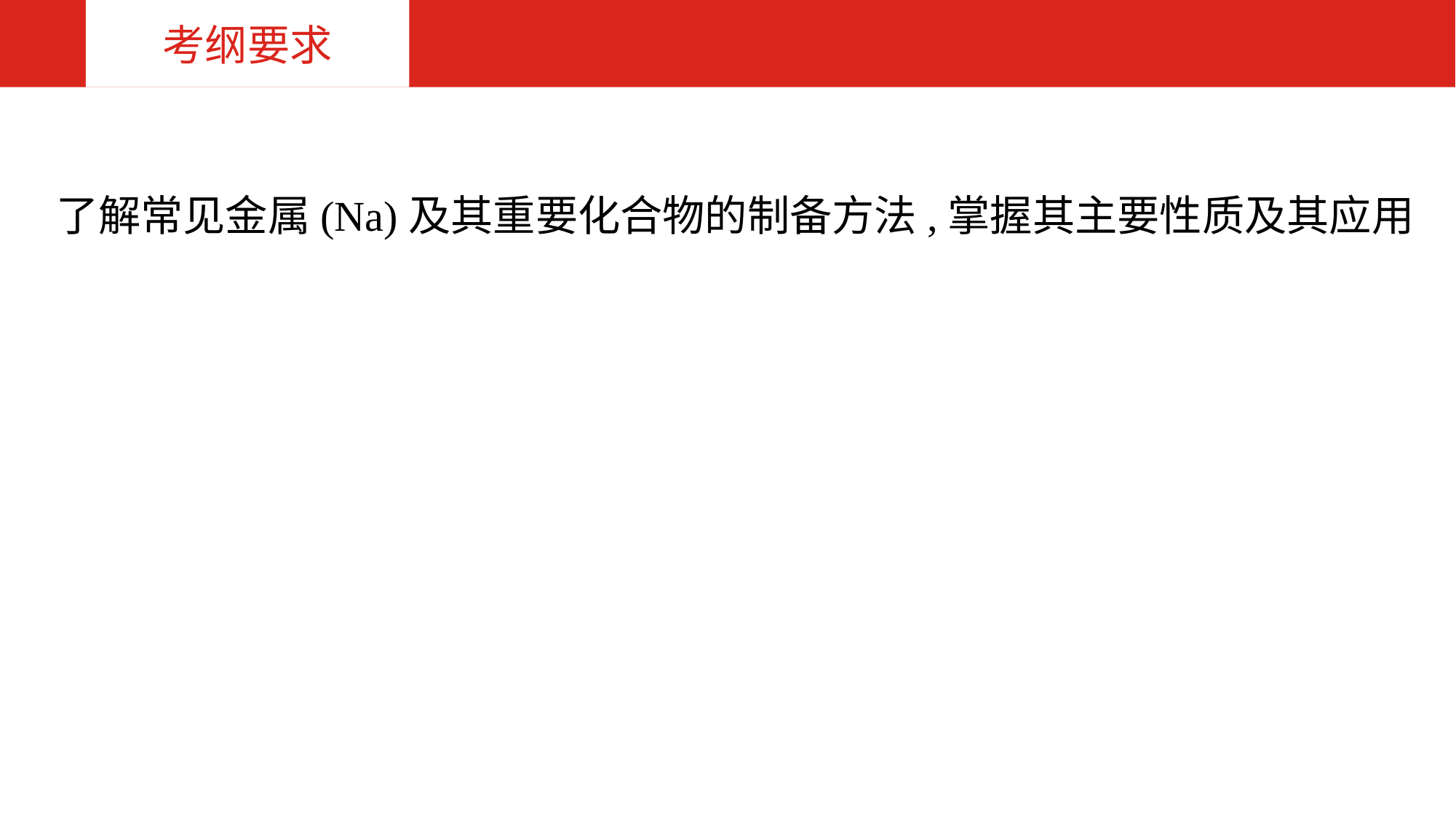

考纲要求
了解常见金属(Na)及其重要化合物的制备方法,掌握其主要性质及其应用